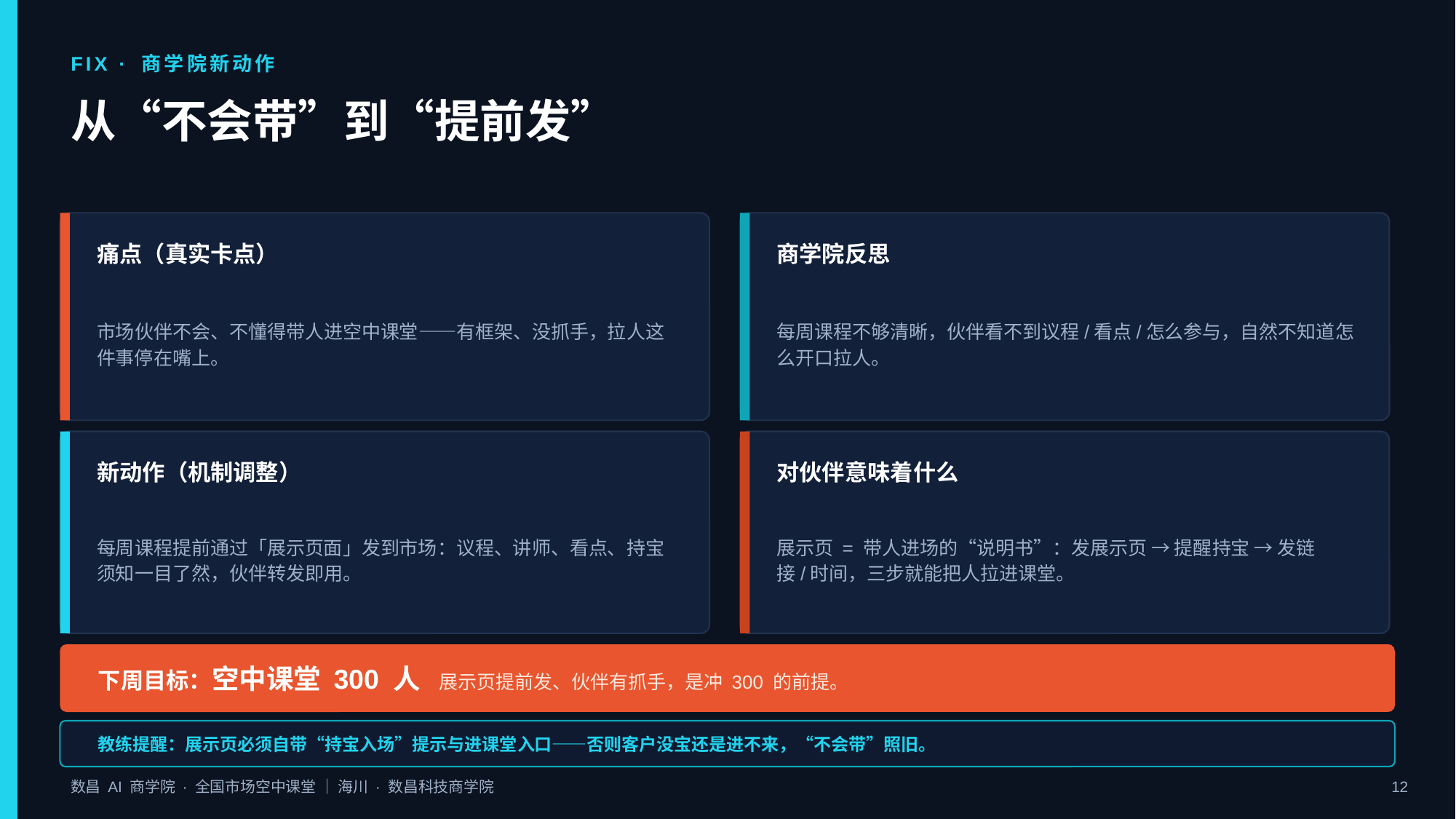

FIX · 商学院新动作
从“不会带”到“提前发”

痛点（真实卡点）
商学院反思
市场伙伴不会、不懂得带人进空中课堂——有框架、没抓手，拉人这件事停在嘴上。
每周课程不够清晰，伙伴看不到议程/看点/怎么参与，自然不知道怎么开口拉人。

新动作（机制调整）
对伙伴意味着什么
每周课程提前通过「展示页面」发到市场：议程、讲师、看点、持宝须知一目了然，伙伴转发即用。
展示页 = 带人进场的“说明书”：发展示页 → 提醒持宝 → 发链接/时间，三步就能把人拉进课堂。

下周目标：空中课堂 300 人　展示页提前发、伙伴有抓手，是冲 300 的前提。

教练提醒：展示页必须自带“持宝入场”提示与进课堂入口——否则客户没宝还是进不来，“不会带”照旧。
数昌 AI 商学院 · 全国市场空中课堂 ｜ 海川 · 数昌科技商学院
12